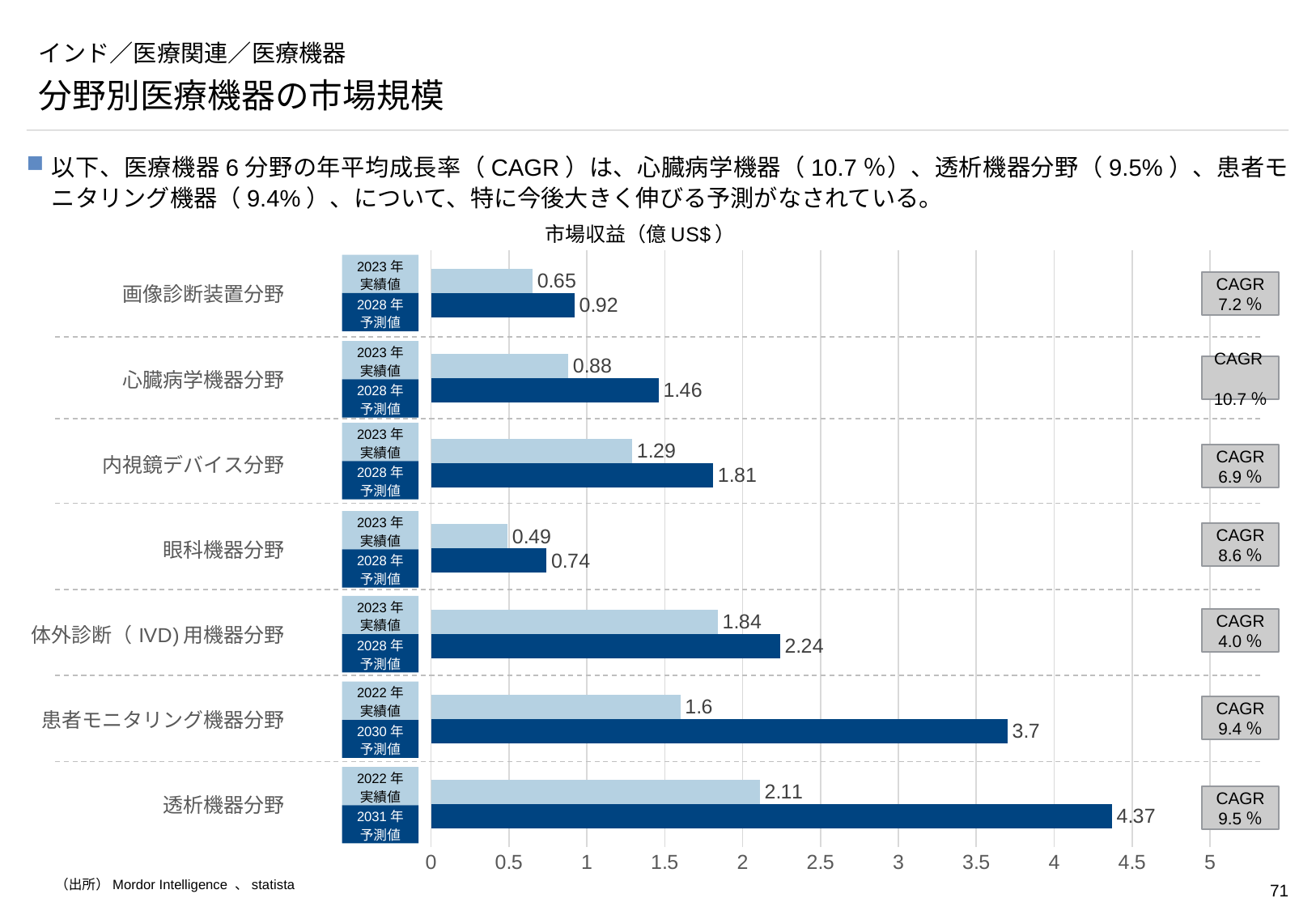

# インド／医療関連／医療機器
分野別医療機器の市場規模
以下、医療機器6分野の年平均成長率（CAGR）は、心臓病学機器（10.7％）、透析機器分野（9.5%）、患者モニタリング機器（9.4%）、について、特に今後大きく伸びる予測がなされている。

### Chart: 市場収益（億US$）

| Category | 2028 | 2023 |
|---|---|---|
| 透析機器分野　　　　　　　 | 4.37 | 2.11 |
| 患者モニタリング機器分野　　　　　　　 | 3.7 | 1.6 |
| 体外診断（IVD)用機器分野　　　　　　　 | 2.24 | 1.84 |
| 眼科機器分野　　　　　　　 | 0.74 | 0.49 |
| 内視鏡デバイス分野　　　　　　　 | 1.81 | 1.29 |
| 心臓病学機器分野　　　　　　　 | 1.46 | 0.88 |
| 画像診断装置分野　　　　　　　 | 0.92 | 0.65 |
2023年実績値
CAGR
7.2％
2028年予測値
2023年実績値
CAGR　10.7％
2028年予測値
2023年実績値
CAGR
6.9％
2028年予測値
2023年実績値
CAGR
8.6％
2028年予測値
2023年実績値
CAGR
4.0％
2028年予測値
2022年実績値
CAGR
9.4％
2030年予測値
2022年実績値
CAGR
9.5％
2031年予測値
（出所）Mordor Intelligence 、statista